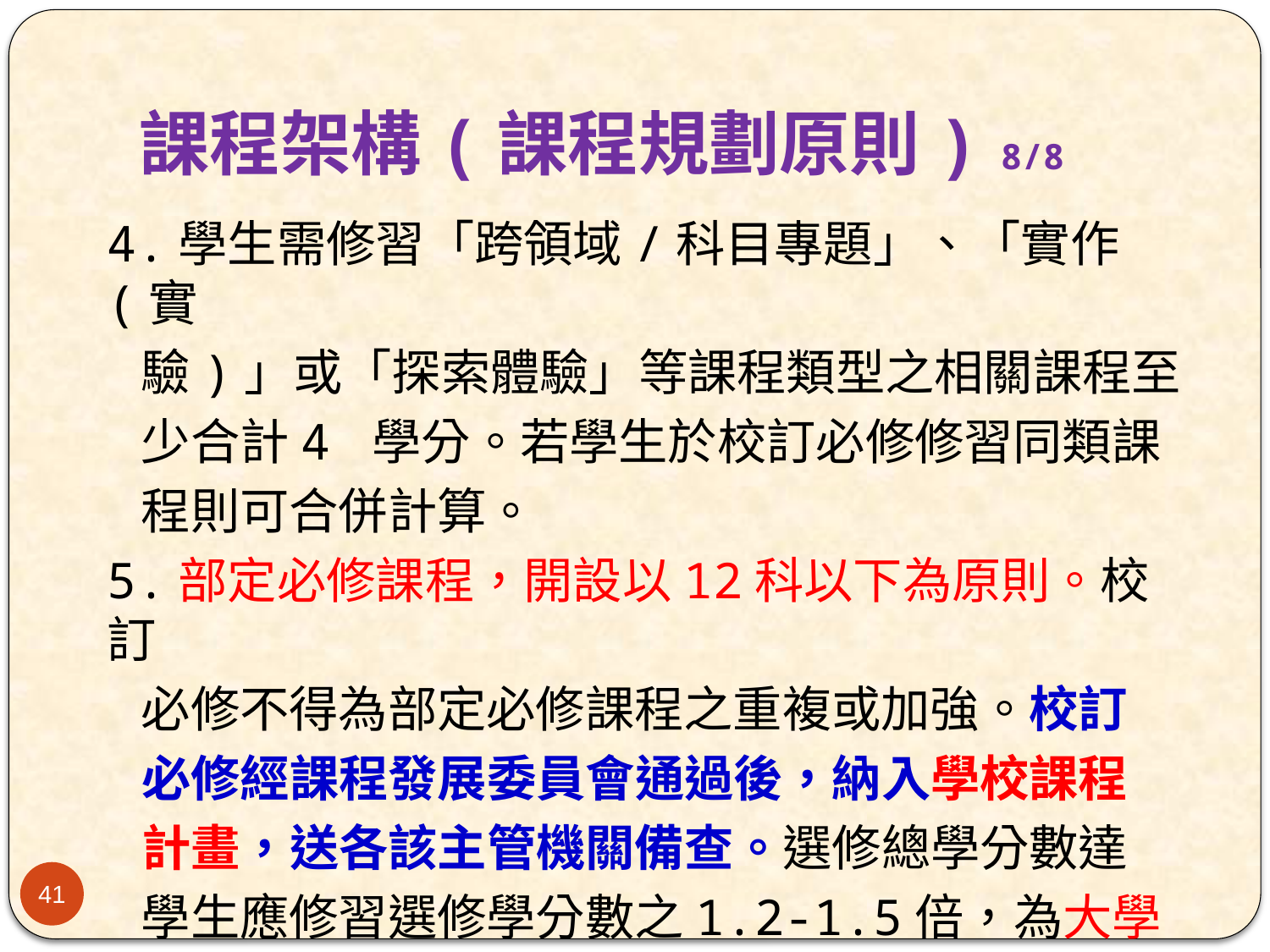

# 課程架構(課程規劃原則) 8/8
4.學生需修習「跨領域/科目專題」、「實作(實
  驗)」或「探索體驗」等課程類型之相關課程至
  少合計4 學分。若學生於校訂必修修習同類課
  程則可合併計算。
5.部定必修課程，開設以12科以下為原則。校訂
  必修不得為部定必修課程之重複或加強。校訂
  必修經課程發展委員會通過後，納入學校課程
  計畫，送各該主管機關備查。選修總學分數達
  學生應修習選修學分數之1.2-1.5倍，為大學院
  校選才參採之用。
41